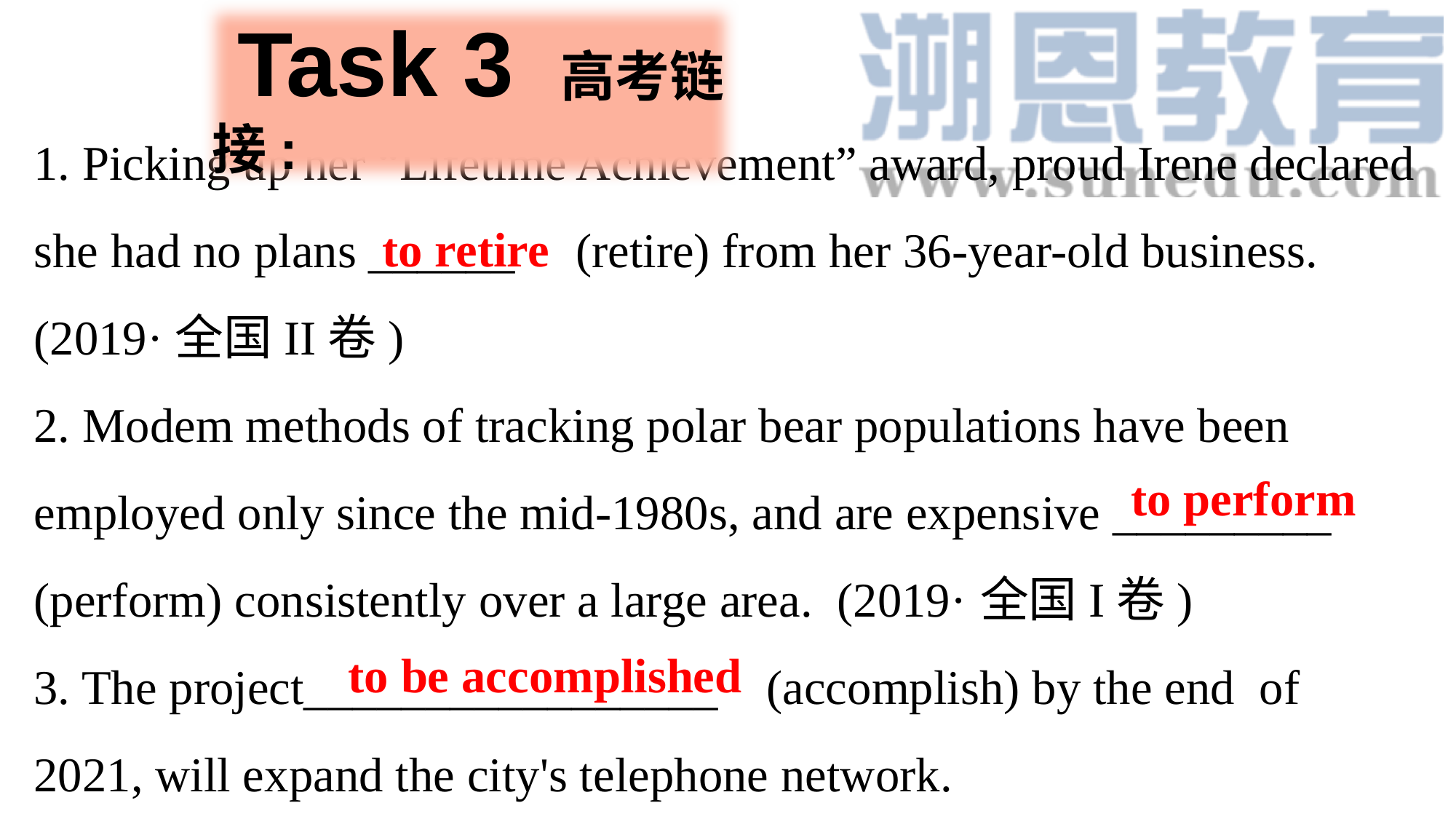

Task 3 高考链接:
1. Picking up her “Lifetime Achievement” award, proud Irene declared she had no plans ______     (retire) from her 36-year-old business. (2019·全国II卷)
2. Modem methods of tracking polar bear populations have been employed only since the mid-1980s, and are expensive _________      (perform) consistently over a large area.  (2019·全国I卷)
3. The project_________________    (accomplish) by the end  of 2021, will expand the city's telephone network.

to retire
to perform
to be accomplished